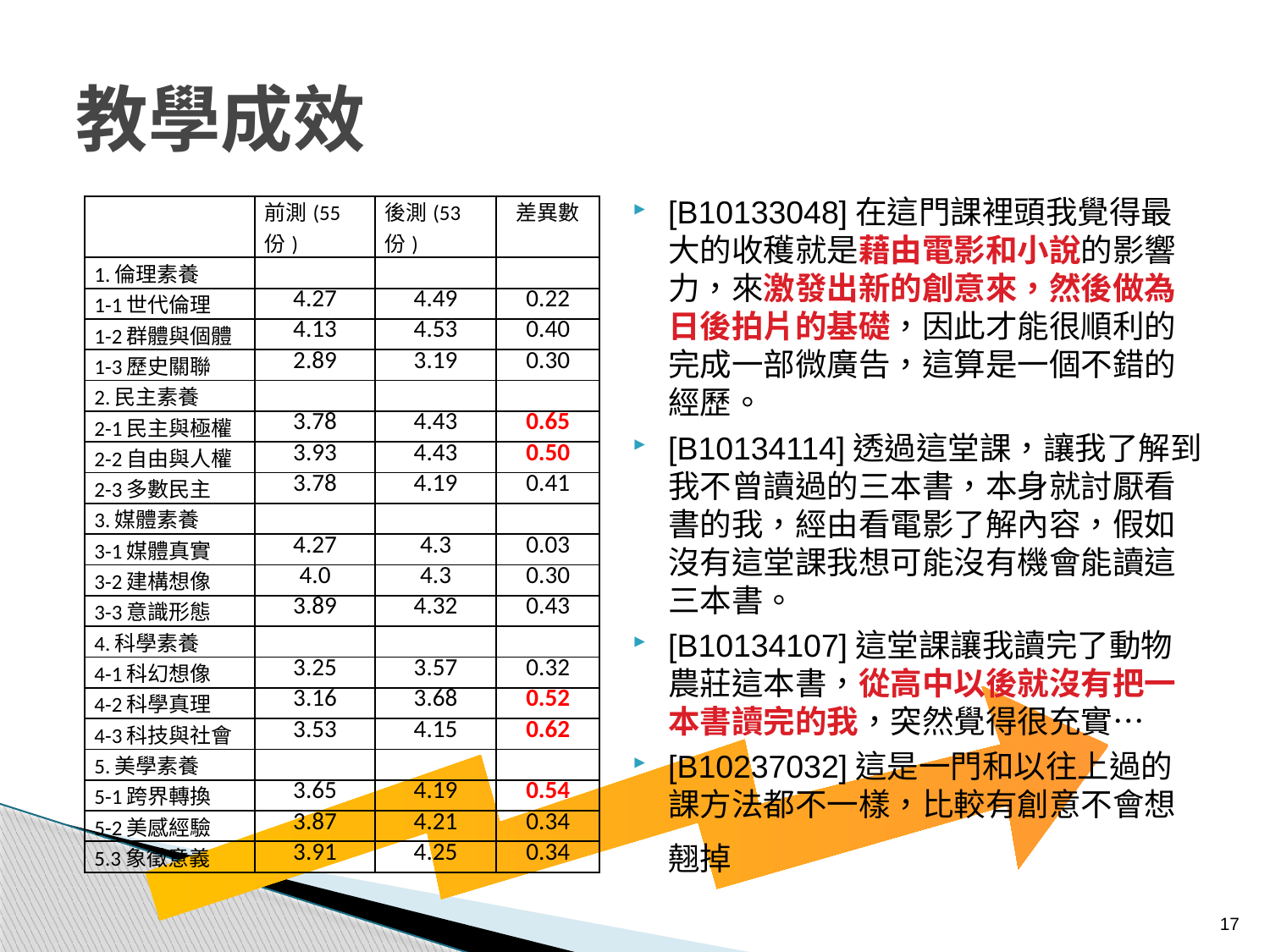

# 教學成效
[B10133048]在這門課裡頭我覺得最大的收穫就是藉由電影和小說的影響力，來激發出新的創意來，然後做為日後拍片的基礎，因此才能很順利的完成一部微廣告，這算是一個不錯的經歷。
[B10134114]透過這堂課，讓我了解到我不曾讀過的三本書，本身就討厭看書的我，經由看電影了解內容，假如沒有這堂課我想可能沒有機會能讀這三本書。
[B10134107]這堂課讓我讀完了動物農莊這本書，從高中以後就沒有把一本書讀完的我，突然覺得很充實…
[B10237032]這是一門和以往上過的課方法都不一樣，比較有創意不會想翹掉

|  | 前測(55份) | 後測(53份) | 差異數 |
| --- | --- | --- | --- |
| 1.倫理素養 |  |  |  |
| 1-1世代倫理 | 4.27 | 4.49 | 0.22 |
| 1-2群體與個體 | 4.13 | 4.53 | 0.40 |
| 1-3歷史關聯 | 2.89 | 3.19 | 0.30 |
| 2.民主素養 |  |  |  |
| 2-1民主與極權 | 3.78 | 4.43 | 0.65 |
| 2-2自由與人權 | 3.93 | 4.43 | 0.50 |
| 2-3多數民主 | 3.78 | 4.19 | 0.41 |
| 3.媒體素養 |  |  |  |
| 3-1媒體真實 | 4.27 | 4.3 | 0.03 |
| 3-2建構想像 | 4.0 | 4.3 | 0.30 |
| 3-3意識形態 | 3.89 | 4.32 | 0.43 |
| 4.科學素養 |  |  |  |
| 4-1科幻想像 | 3.25 | 3.57 | 0.32 |
| 4-2科學真理 | 3.16 | 3.68 | 0.52 |
| 4-3科技與社會 | 3.53 | 4.15 | 0.62 |
| 5.美學素養 |  |  |  |
| 5-1跨界轉換 | 3.65 | 4.19 | 0.54 |
| 5-2美感經驗 | 3.87 | 4.21 | 0.34 |
| 5.3象徵意義 | 3.91 | 4.25 | 0.34 |

17